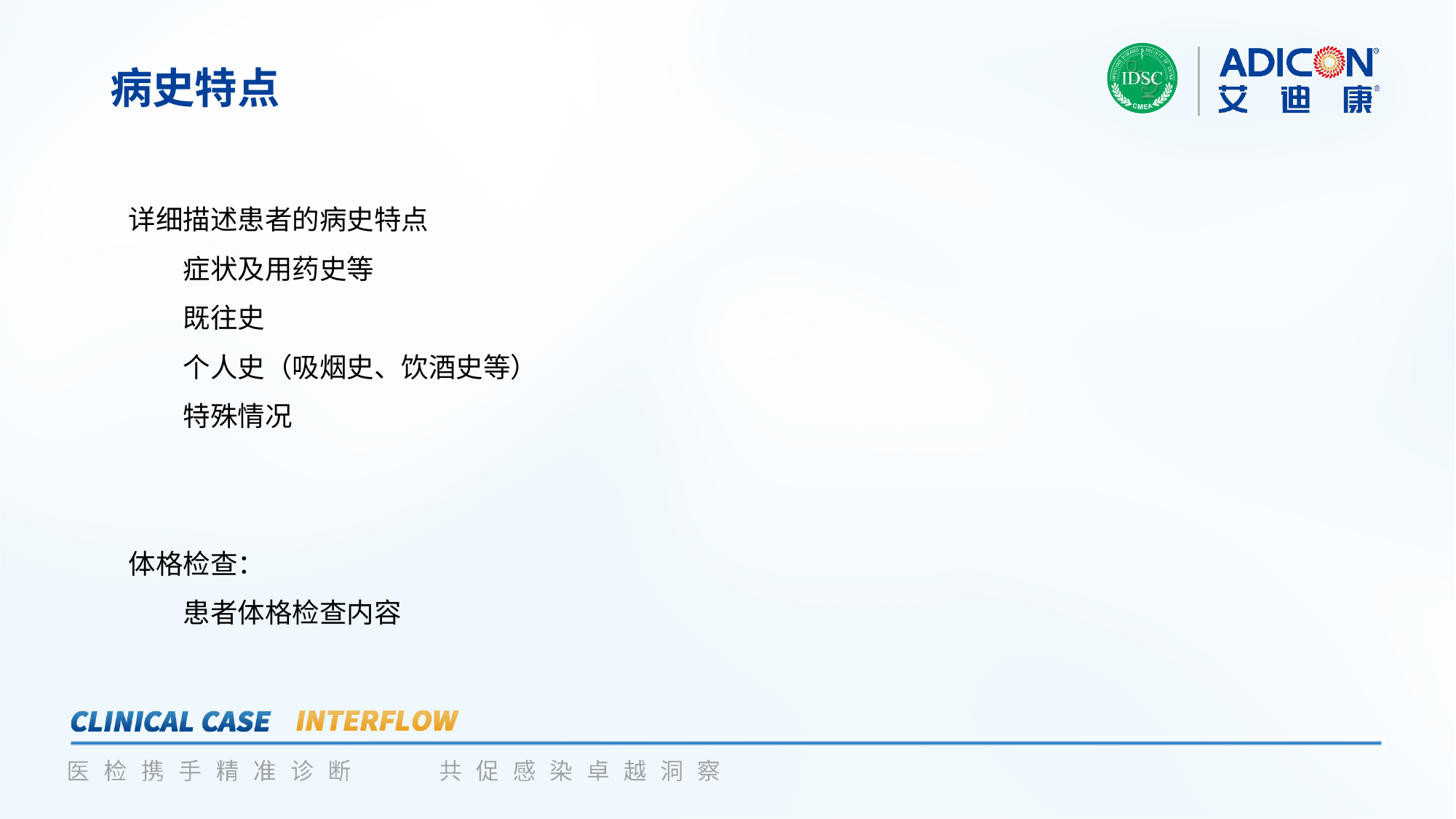

病史特点
详细描述患者的病史特点
症状及用药史等
既往史
个人史（吸烟史、饮酒史等）
特殊情况

体格检查：
患者体格检查内容